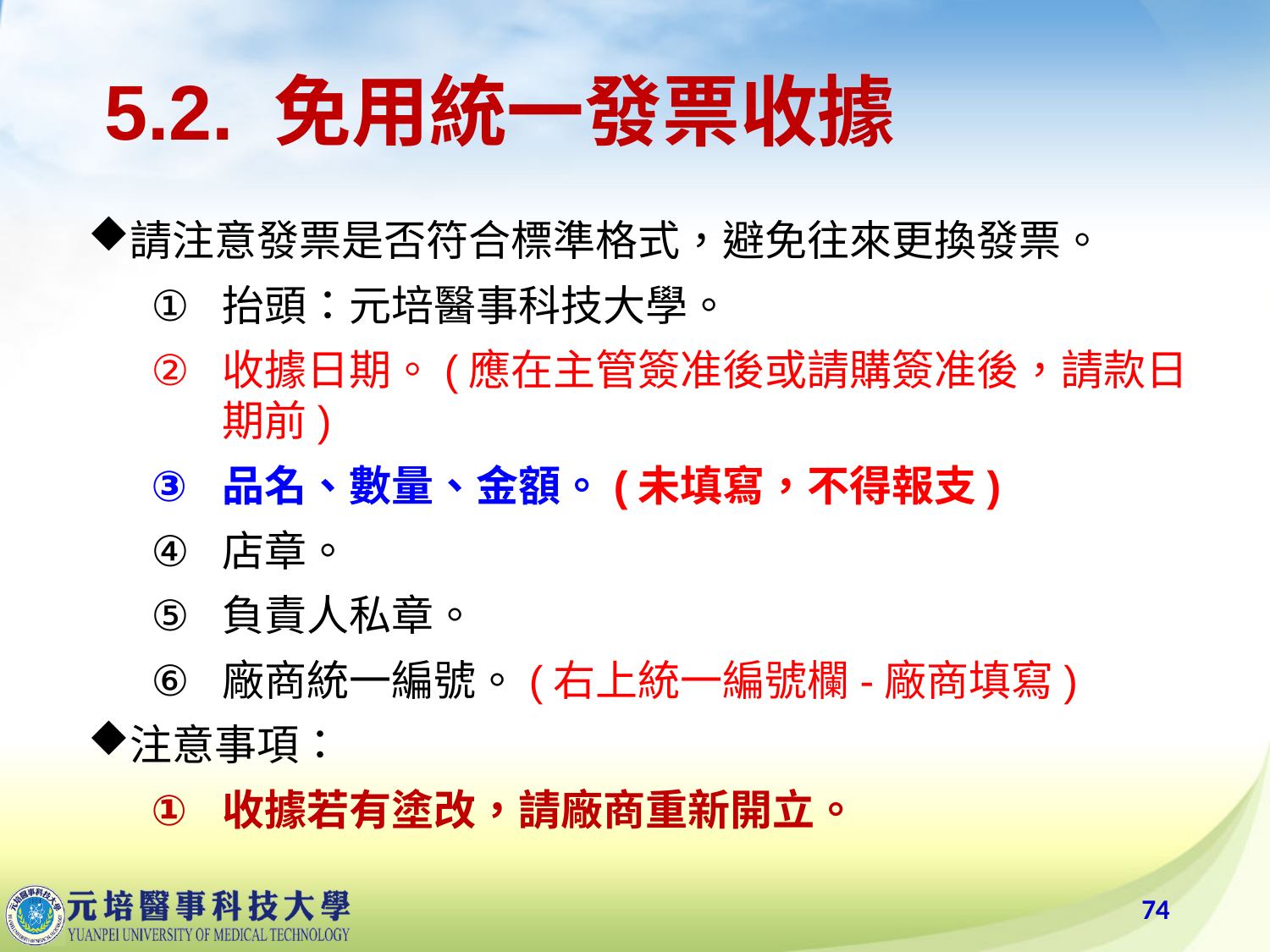

5.2. 免用統一發票收據
請注意發票是否符合標準格式，避免往來更換發票。
抬頭：元培醫事科技大學。
收據日期。(應在主管簽准後或請購簽准後，請款日期前)
品名、數量、金額。(未填寫，不得報支)
店章。
負責人私章。
廠商統一編號。(右上統一編號欄-廠商填寫)
注意事項：
收據若有塗改，請廠商重新開立。
74